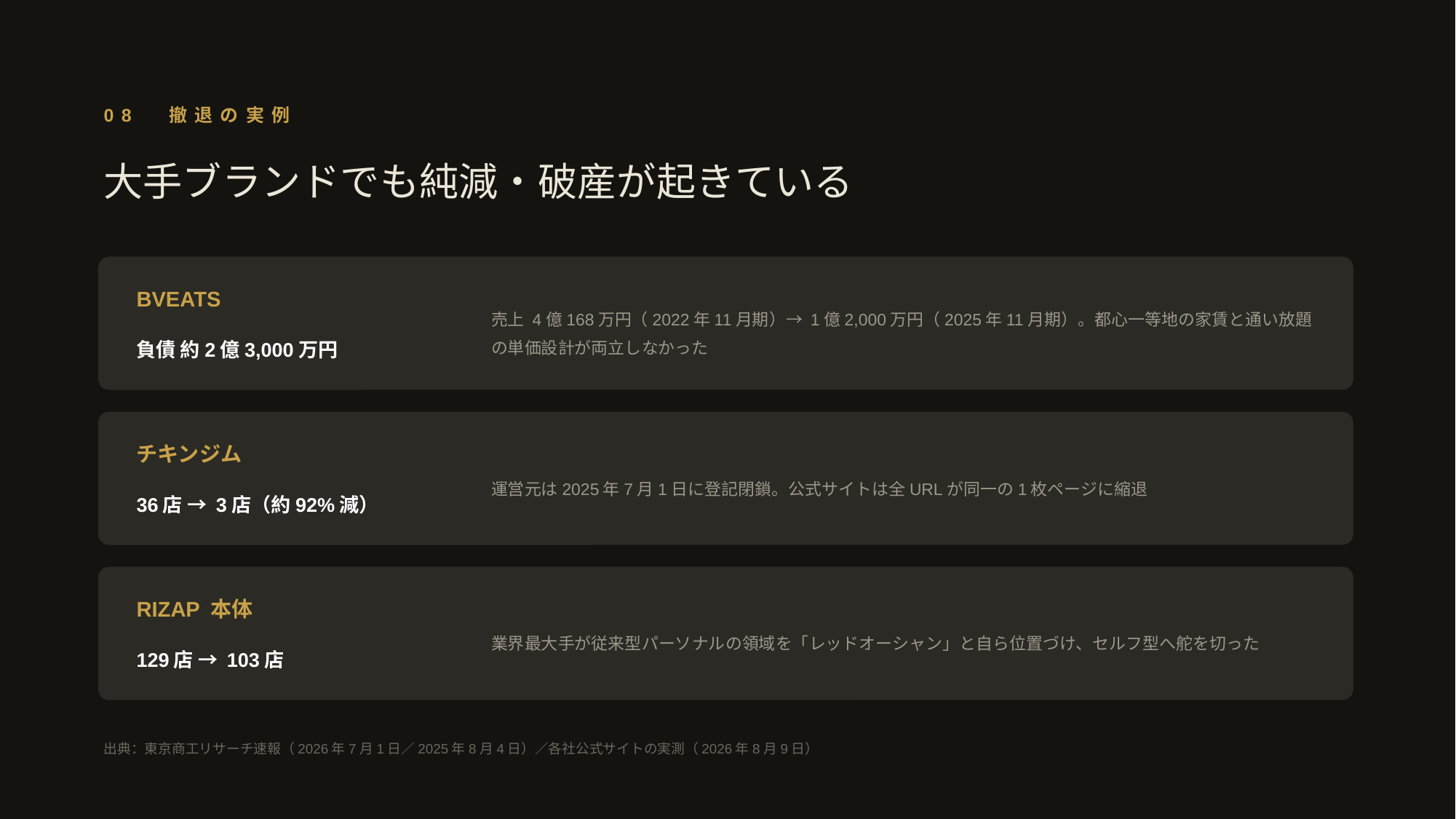

08　撤退の実例
大手ブランドでも純減・破産が起きている

BVEATS
売上 4億168万円（2022年11月期）→ 1億2,000万円（2025年11月期）。都心一等地の家賃と通い放題の単価設計が両立しなかった
負債 約2億3,000万円

チキンジム
運営元は2025年7月1日に登記閉鎖。公式サイトは全URLが同一の1枚ページに縮退
36店 → 3店（約92%減）

RIZAP 本体
業界最大手が従来型パーソナルの領域を「レッドオーシャン」と自ら位置づけ、セルフ型へ舵を切った
129店 → 103店
出典：東京商工リサーチ速報（2026年7月1日／2025年8月4日）／各社公式サイトの実測（2026年8月9日）